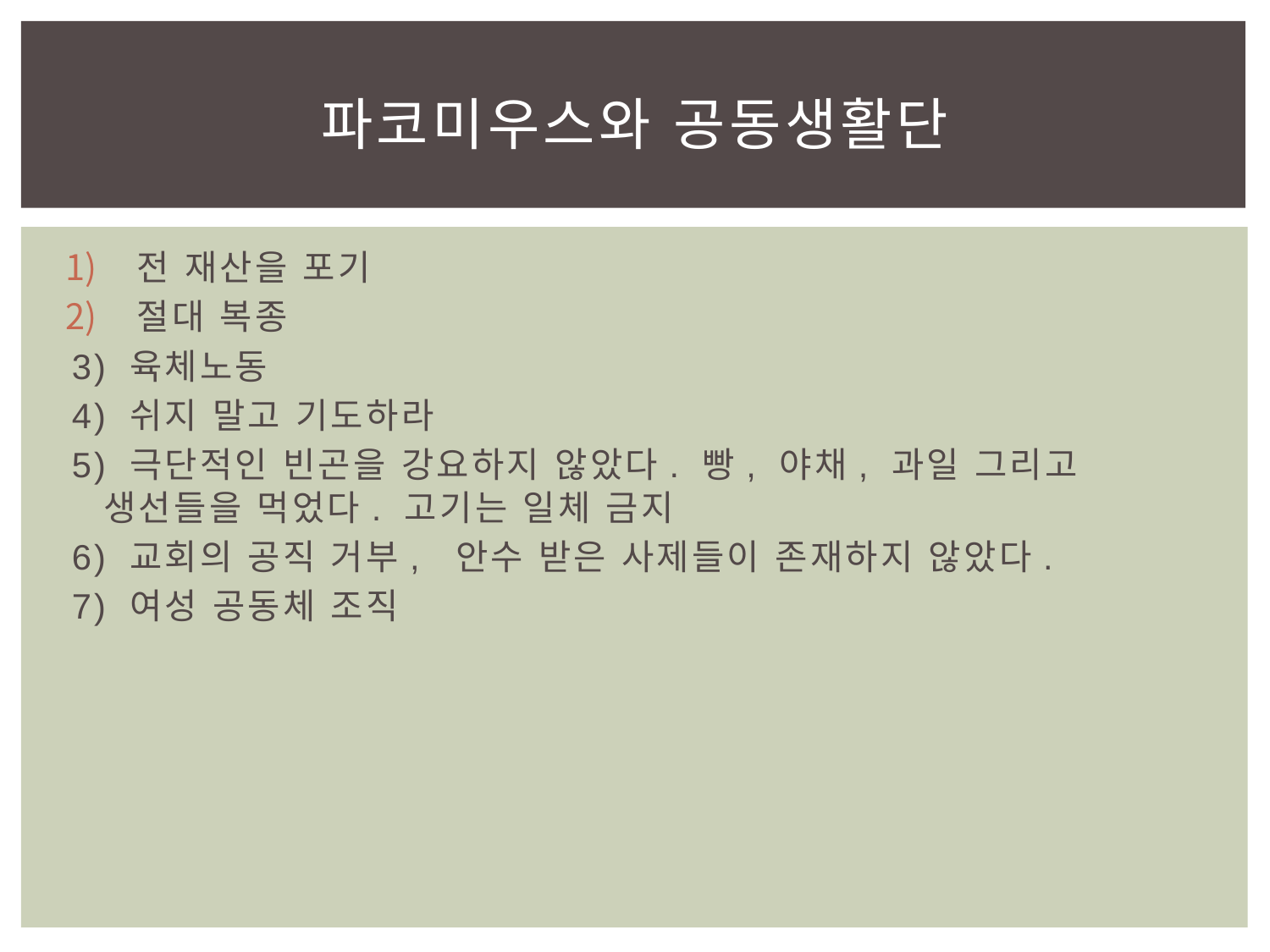

# 파코미우스와 공동생활단
전 재산을 포기
절대 복종
3) 육체노동
4) 쉬지 말고 기도하라
5) 극단적인 빈곤을 강요하지 않았다. 빵, 야채, 과일 그리고 생선들을 먹었다. 고기는 일체 금지
6) 교회의 공직 거부,  안수 받은 사제들이 존재하지 않았다.
7) 여성 공동체 조직